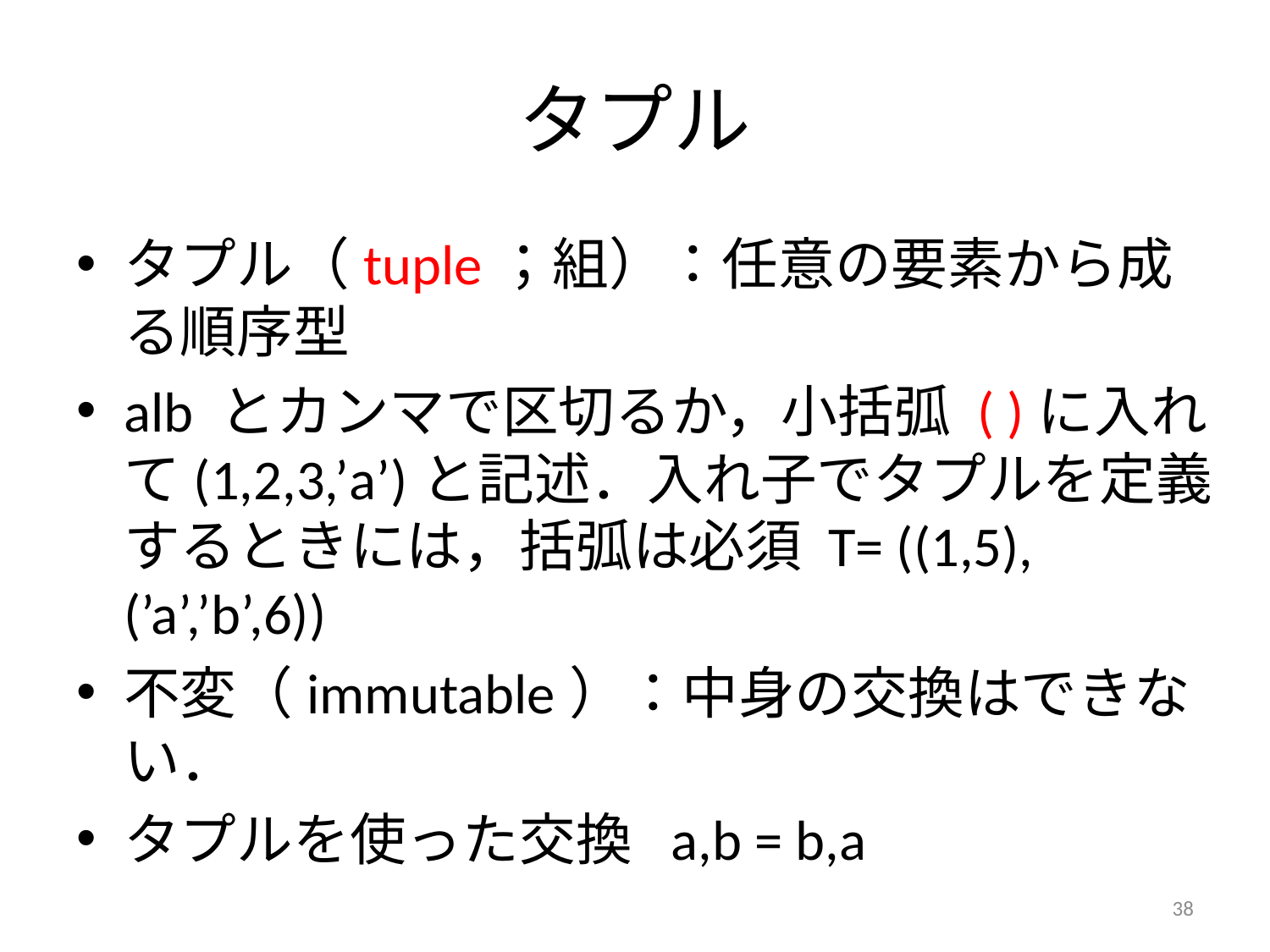

# タプル
タプル（tuple；組）：任意の要素から成る順序型
alb とカンマで区切るか，小括弧 ( )に入れて(1,2,3,’a’)と記述．入れ子でタプルを定義するときには，括弧は必須 T= ((1,5),(’a’,’b’,6))
不変（immutable）：中身の交換はできない．
タプルを使った交換  a,b = b,a
38